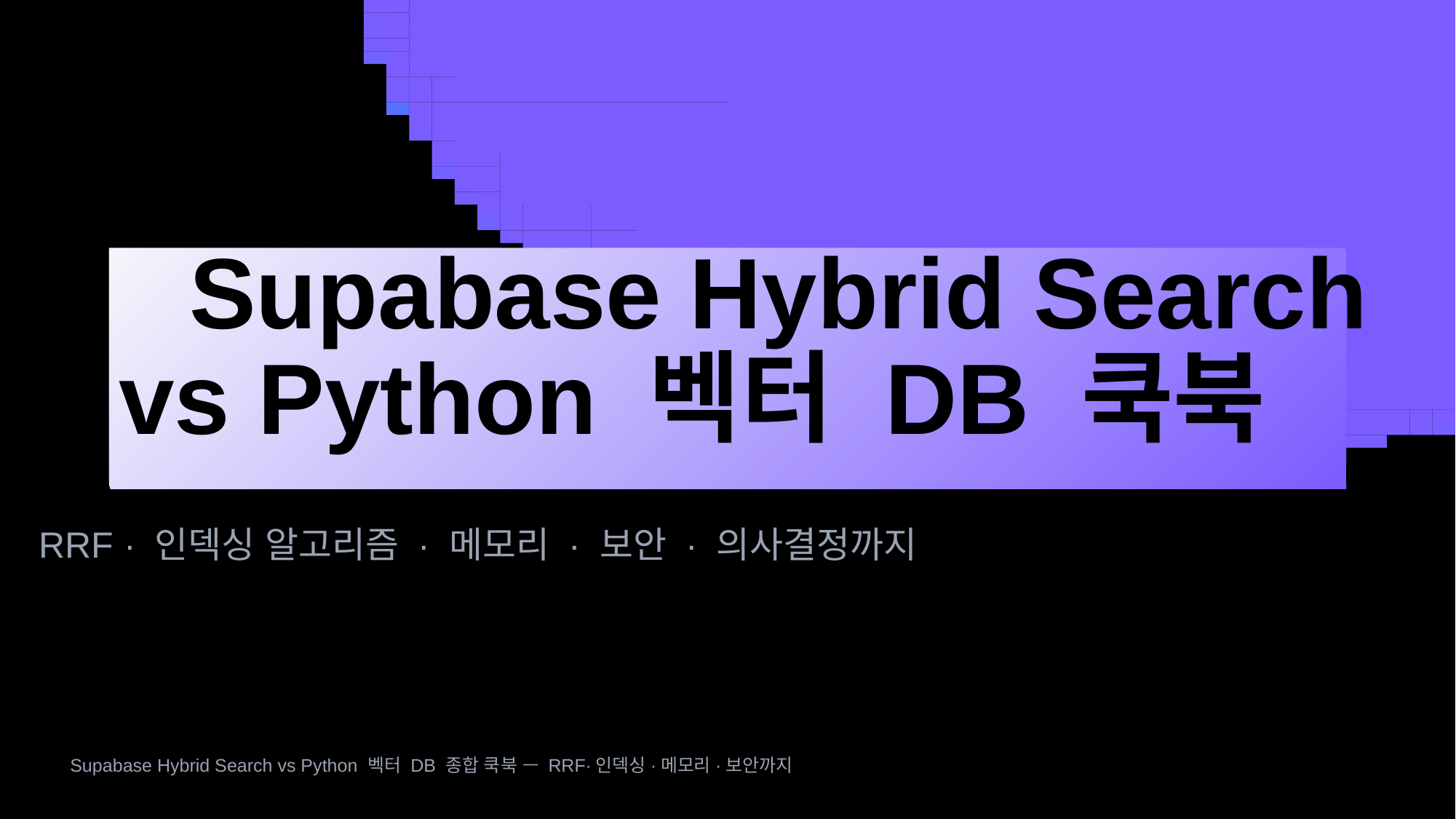

Supabase Hybrid Search

vs Python 벡터 DB 쿡북

RRF · 인덱싱 알고리즘 · 메모리 · 보안 · 의사결정까지

Supabase Hybrid Search vs Python 벡터 DB 종합 쿡북 — RRF·인덱싱·메모리·보안까지